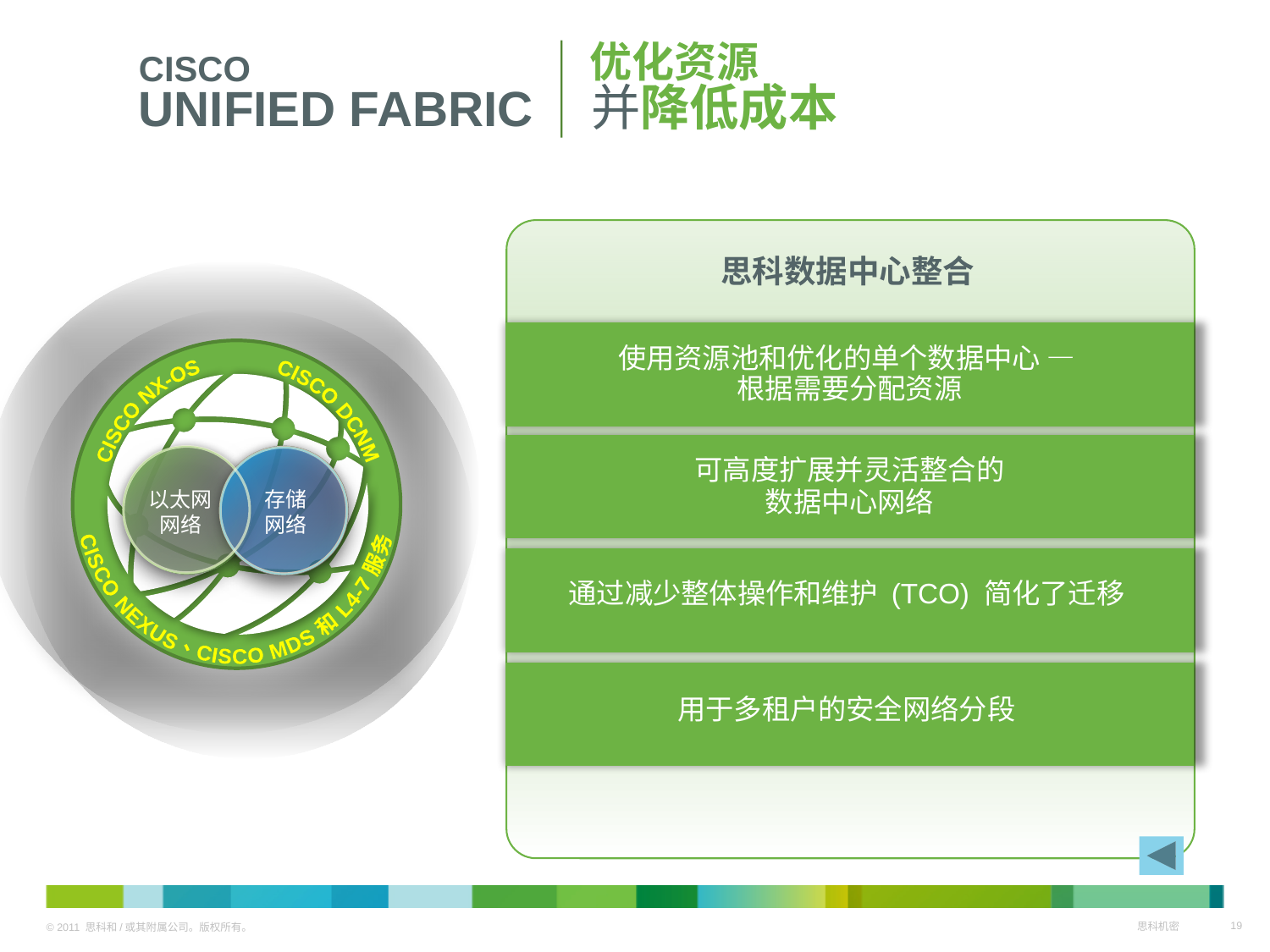

优化资源
并降低成本
CISCO
UNIFIED FABRIC

思科数据中心整合

CISCO NEXUS、CISCO MDS 和 L4-7 服务
CISCO DCNM
CISCO NX-OS

以太网
网络
存储
网络

使用资源池和优化的单个数据中心 —
根据需要分配资源

可高度扩展并灵活整合的
数据中心网络

通过减少整体操作和维护 (TCO) 简化了迁移

用于多租户的安全网络分段